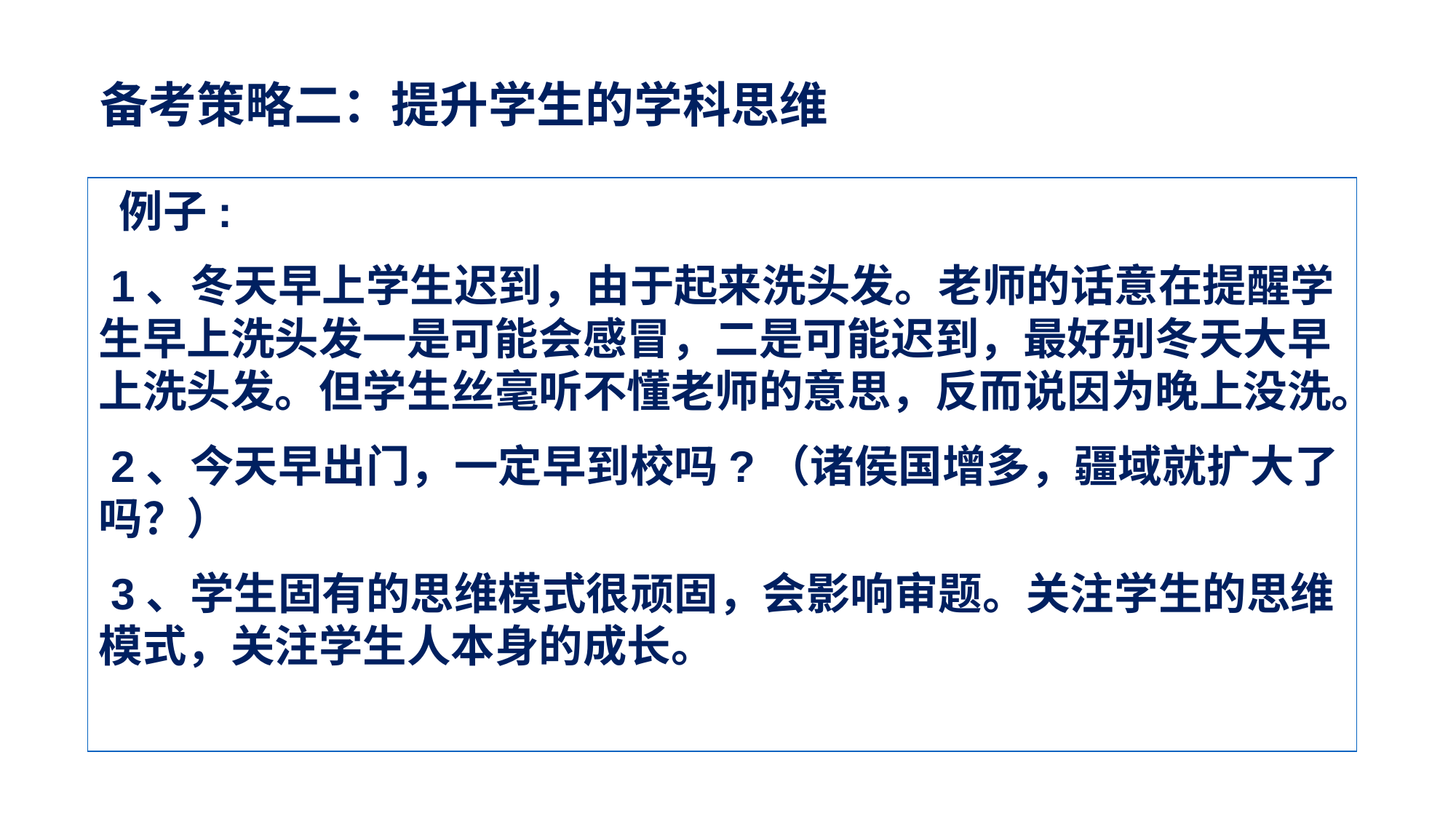

备考策略二：提升学生的学科思维
 例子:
 1、冬天早上学生迟到，由于起来洗头发。老师的话意在提醒学生早上洗头发一是可能会感冒，二是可能迟到，最好别冬天大早上洗头发。但学生丝毫听不懂老师的意思，反而说因为晚上没洗。
 2、今天早出门，一定早到校吗?（诸侯国增多，疆域就扩大了吗？）
 3、学生固有的思维模式很顽固，会影响审题。关注学生的思维模式，关注学生人本身的成长。

14